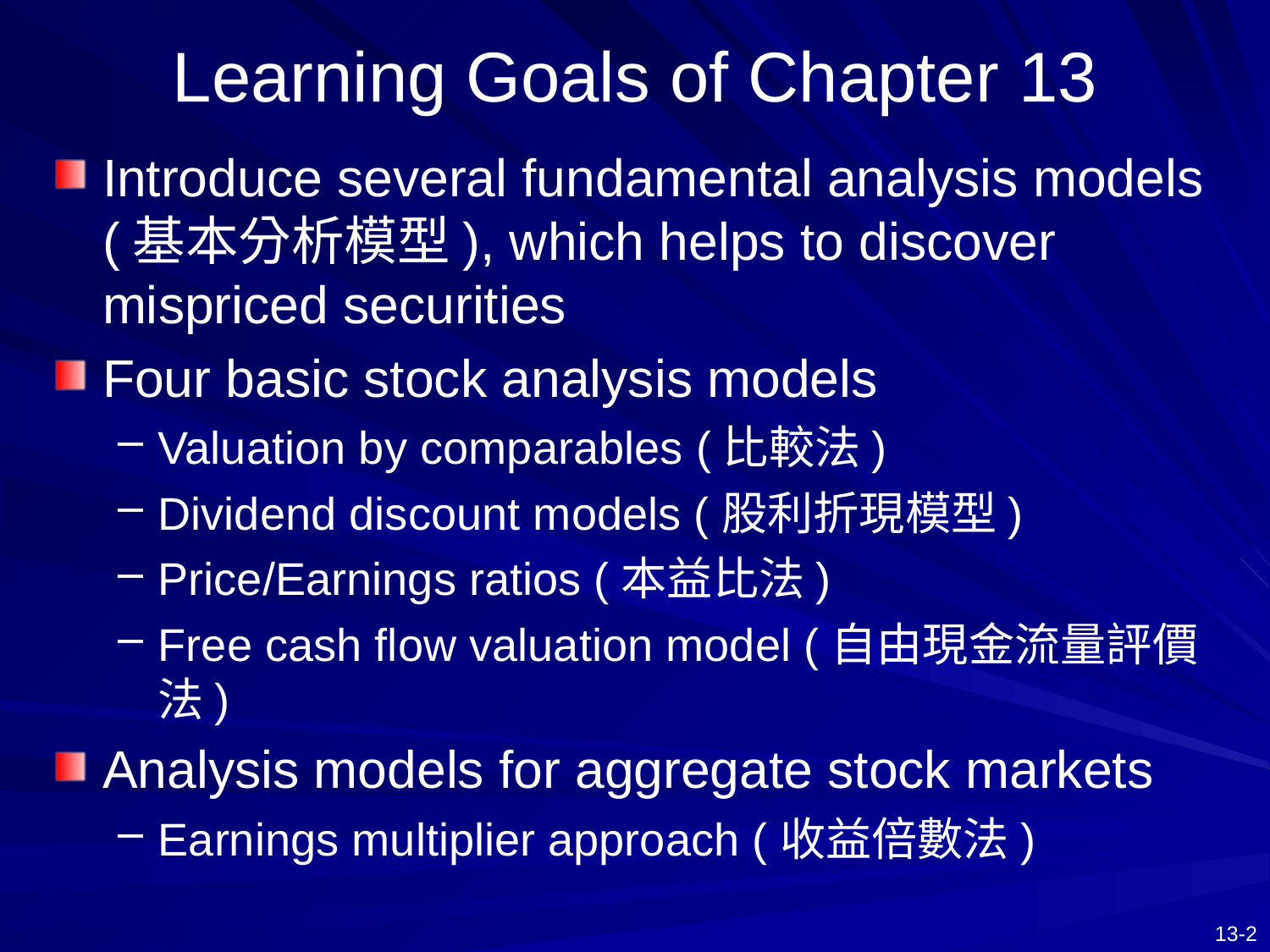

# Learning Goals of Chapter 13
Introduce several fundamental analysis models (基本分析模型), which helps to discover mispriced securities
Four basic stock analysis models
Valuation by comparables (比較法)
Dividend discount models (股利折現模型)
Price/Earnings ratios (本益比法)
Free cash flow valuation model (自由現金流量評價法)
Analysis models for aggregate stock markets
Earnings multiplier approach (收益倍數法)